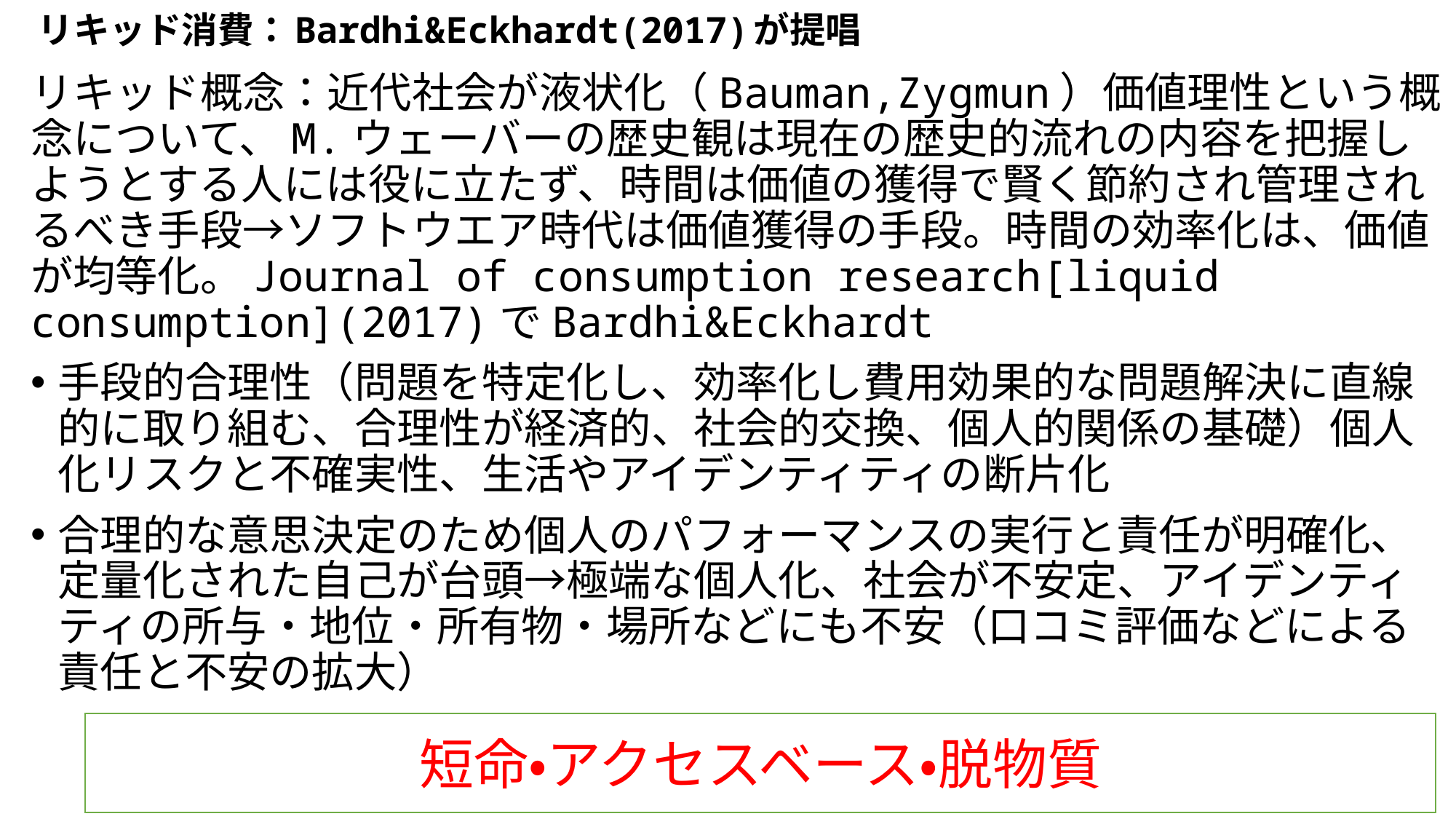

# リキッド消費：Bardhi&Eckhardt(2017)が提唱
リキッド概念：近代社会が液状化（Bauman,Zygmun）価値理性という概念について、M.ウェーバーの歴史観は現在の歴史的流れの内容を把握しようとする人には役に立たず、時間は価値の獲得で賢く節約され管理されるべき手段→ソフトウエア時代は価値獲得の手段。時間の効率化は、価値が均等化。Journal of consumption research[liquid consumption](2017)でBardhi&Eckhardt
手段的合理性（問題を特定化し、効率化し費用効果的な問題解決に直線的に取り組む、合理性が経済的、社会的交換、個人的関係の基礎）個人化リスクと不確実性、生活やアイデンティティの断片化
合理的な意思決定のため個人のパフォーマンスの実行と責任が明確化、定量化された自己が台頭→極端な個人化、社会が不安定、アイデンティティの所与・地位・所有物・場所などにも不安（口コミ評価などによる責任と不安の拡大）

短命・アクセスベース・脱物質
リキッド消費：「短命」で「アクセスベース」で「脱物質的」なものと定義